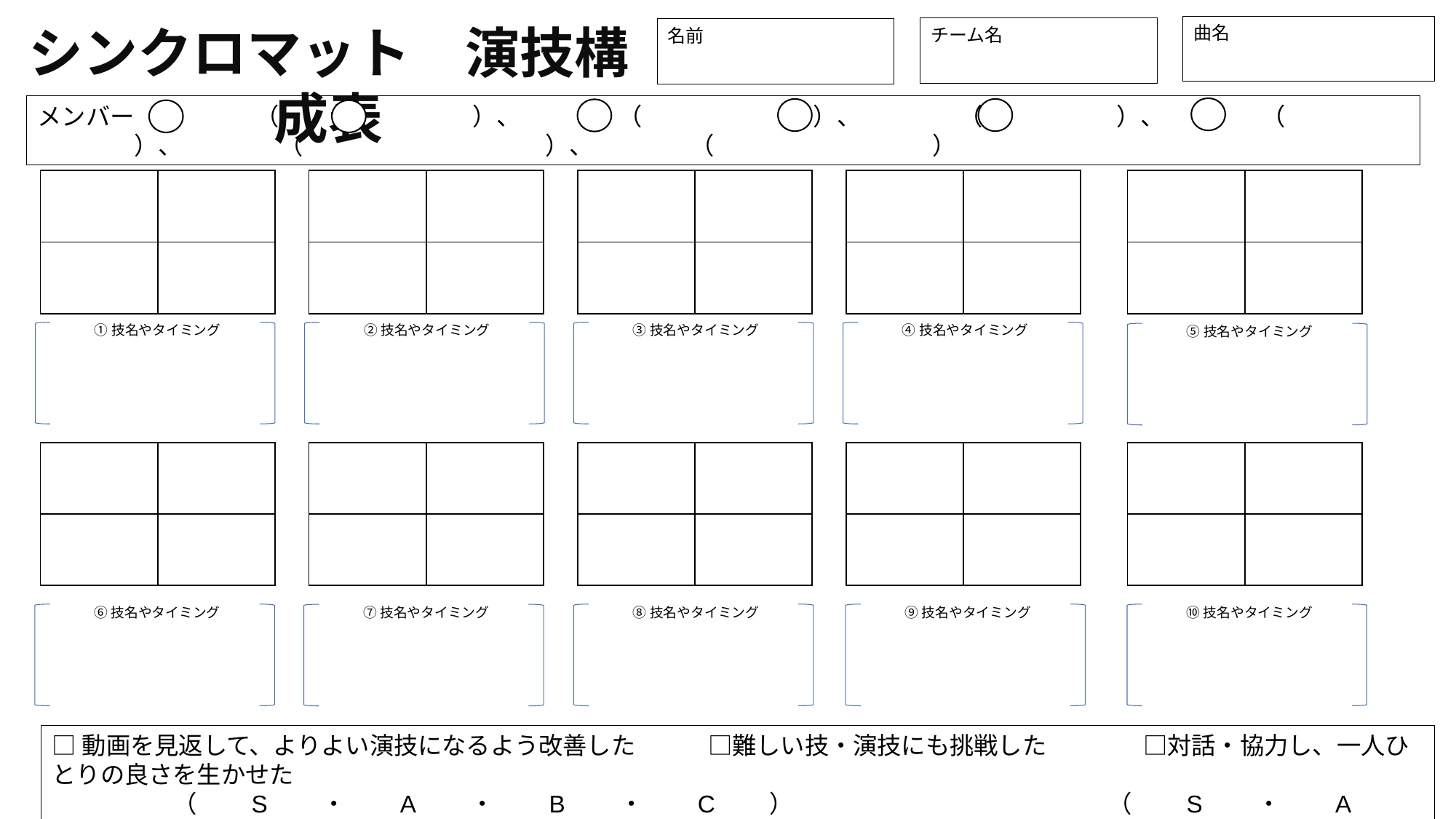

シンクロマット　演技構成表
曲名

チーム名

名前

メンバー　　　　　（　　　　　　　　）、　　　　（	　　　　　）、　　　　（	　　　　）、　　　　（　　　　　　　　　）、　　　　（　　　　　　　　　　）、　　　　（　　　　　　　　　）

|  |  |
| --- | --- |
|  |  |
|  |  |
| --- | --- |
|  |  |
|  |  |
| --- | --- |
|  |  |
|  |  |
| --- | --- |
|  |  |
|  |  |
| --- | --- |
|  |  |
①技名やタイミング
②技名やタイミング
③技名やタイミング
④技名やタイミング
⑤技名やタイミング

|  |  |
| --- | --- |
|  |  |
|  |  |
| --- | --- |
|  |  |
|  |  |
| --- | --- |
|  |  |
|  |  |
| --- | --- |
|  |  |
|  |  |
| --- | --- |
|  |  |
⑥技名やタイミング
⑧技名やタイミング
⑨技名やタイミング
⑩技名やタイミング
⑦技名やタイミング

□動画を見返して、よりよい演技になるよう改善した　　　□難しい技・演技にも挑戦した　　　　□対話・協力し、一人ひとりの良さを生かせた
　　　　　（　　S　　・　　A　　・　　B　　・　　C　　）　　　　　　　　　　　　　（　　S　　・　　A　　・　　B　　・　　C　　）　　　　　　　　　 （　　S　　・　　A　　・　　B　　・　　C　　）